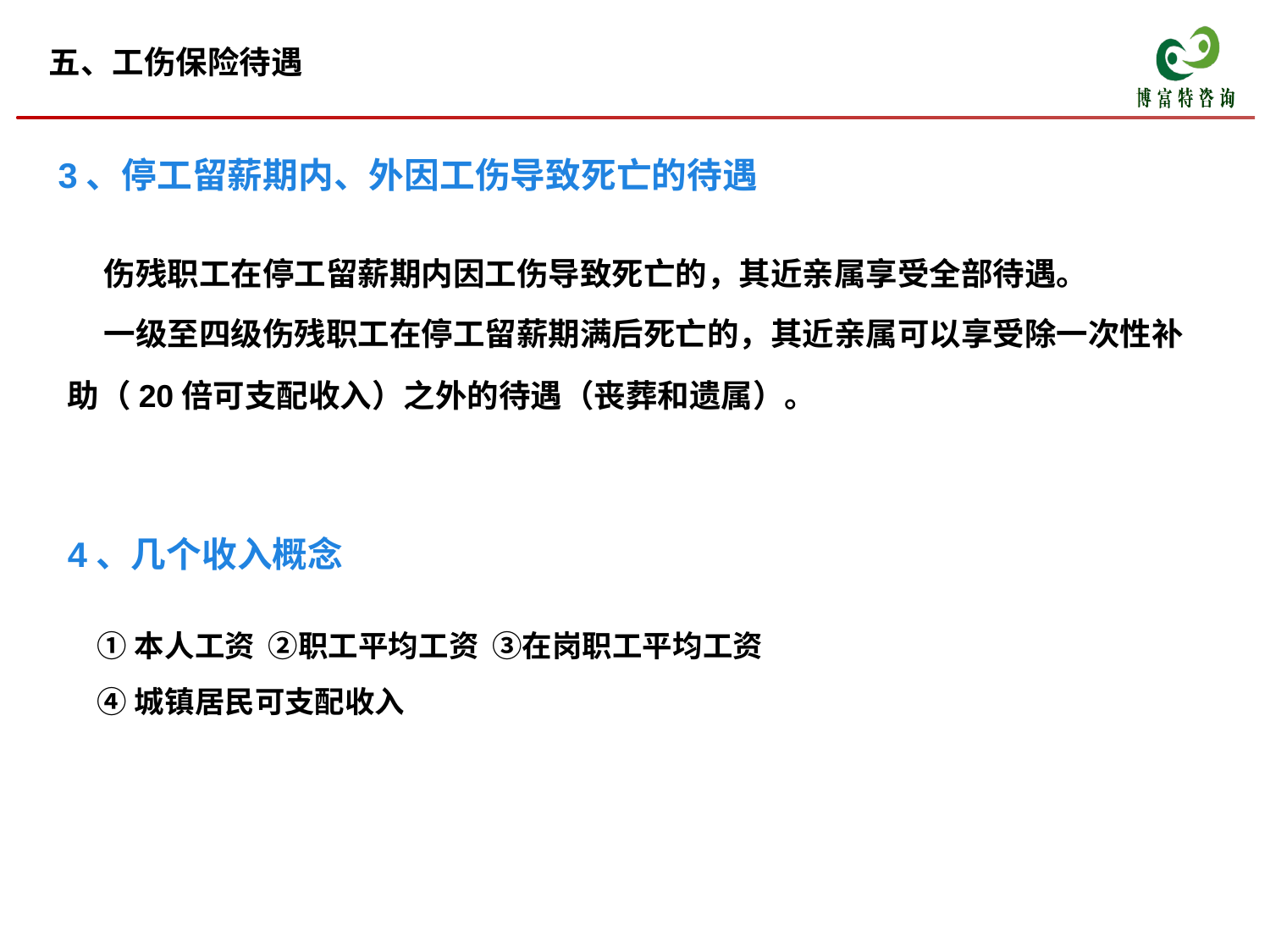

五、工伤保险待遇
3、停工留薪期内、外因工伤导致死亡的待遇
    伤残职工在停工留薪期内因工伤导致死亡的，其近亲属享受全部待遇。
    一级至四级伤残职工在停工留薪期满后死亡的，其近亲属可以享受除一次性补助（20倍可支配收入）之外的待遇（丧葬和遗属）。
4、几个收入概念
①本人工资  ②职工平均工资  ③在岗职工平均工资
④城镇居民可支配收入